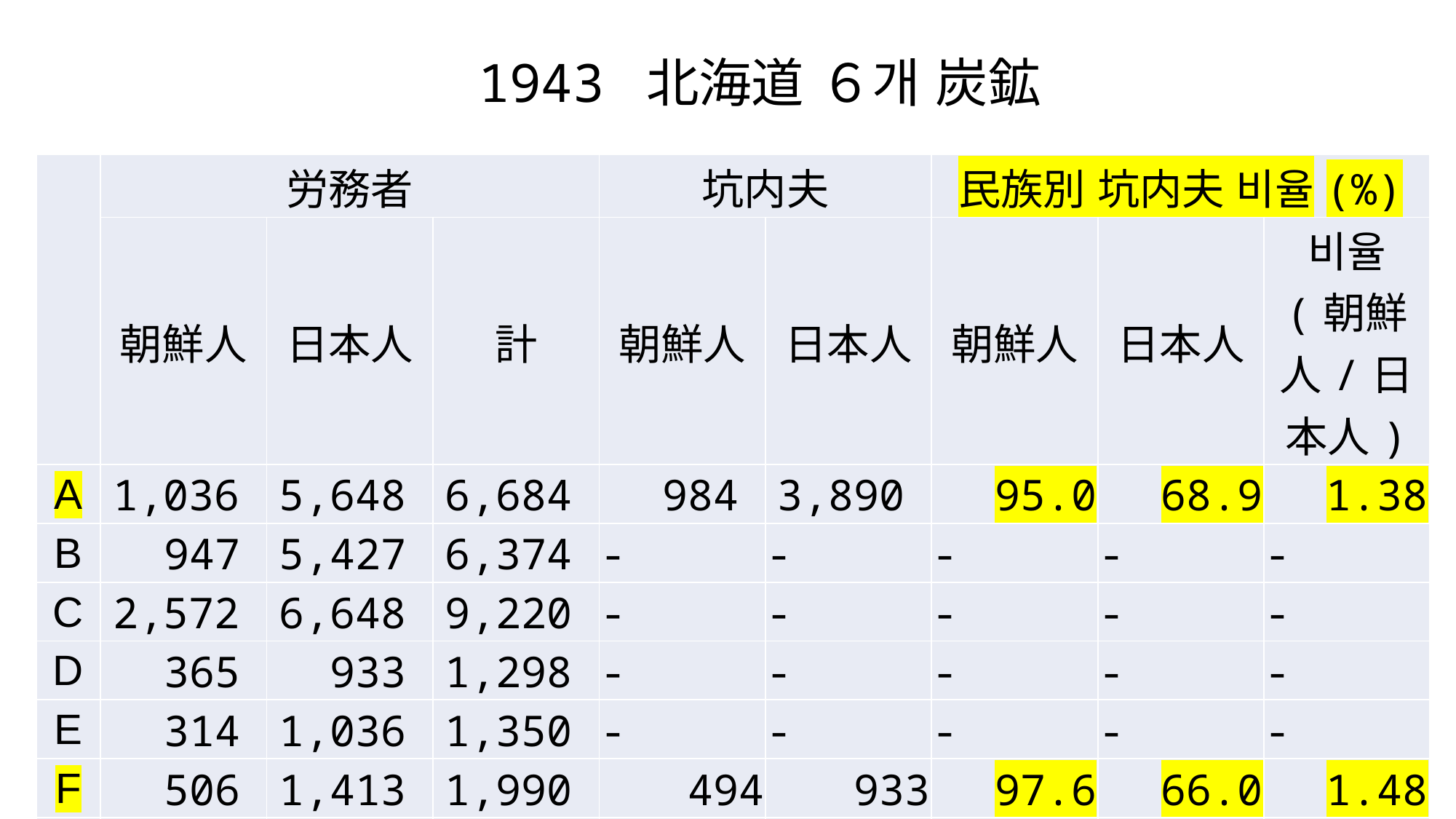

# 1943 北海道 ６개 炭鉱
|  | 労務者 |  |  | 坑内夫 |  | 民族別 坑内夫 비율(%) |  |  |
| --- | --- | --- | --- | --- | --- | --- | --- | --- |
|  | 朝鮮人 | 日本人 | 計 | 朝鮮人 | 日本人 | 朝鮮人 | 日本人 | 비율 (朝鮮人/日本人) |
| A | 1,036 | 5,648 | 6,684 | 984 | 3,890 | 95.0 | 68.9 | 1.38 |
| B | 947 | 5,427 | 6,374 | - | - | - | - | - |
| C | 2,572 | 6,648 | 9,220 | - | - | - | - | - |
| D | 365 | 933 | 1,298 | - | - | - | - | - |
| E | 314 | 1,036 | 1,350 | - | - | - | - | - |
| F | 506 | 1,413 | 1,990 | 494 | 933 | 97.6 | 66.0 | 1.48 |
| 計 | 5,740 | 21,105 | 26,916 | - | - | - | - | - |